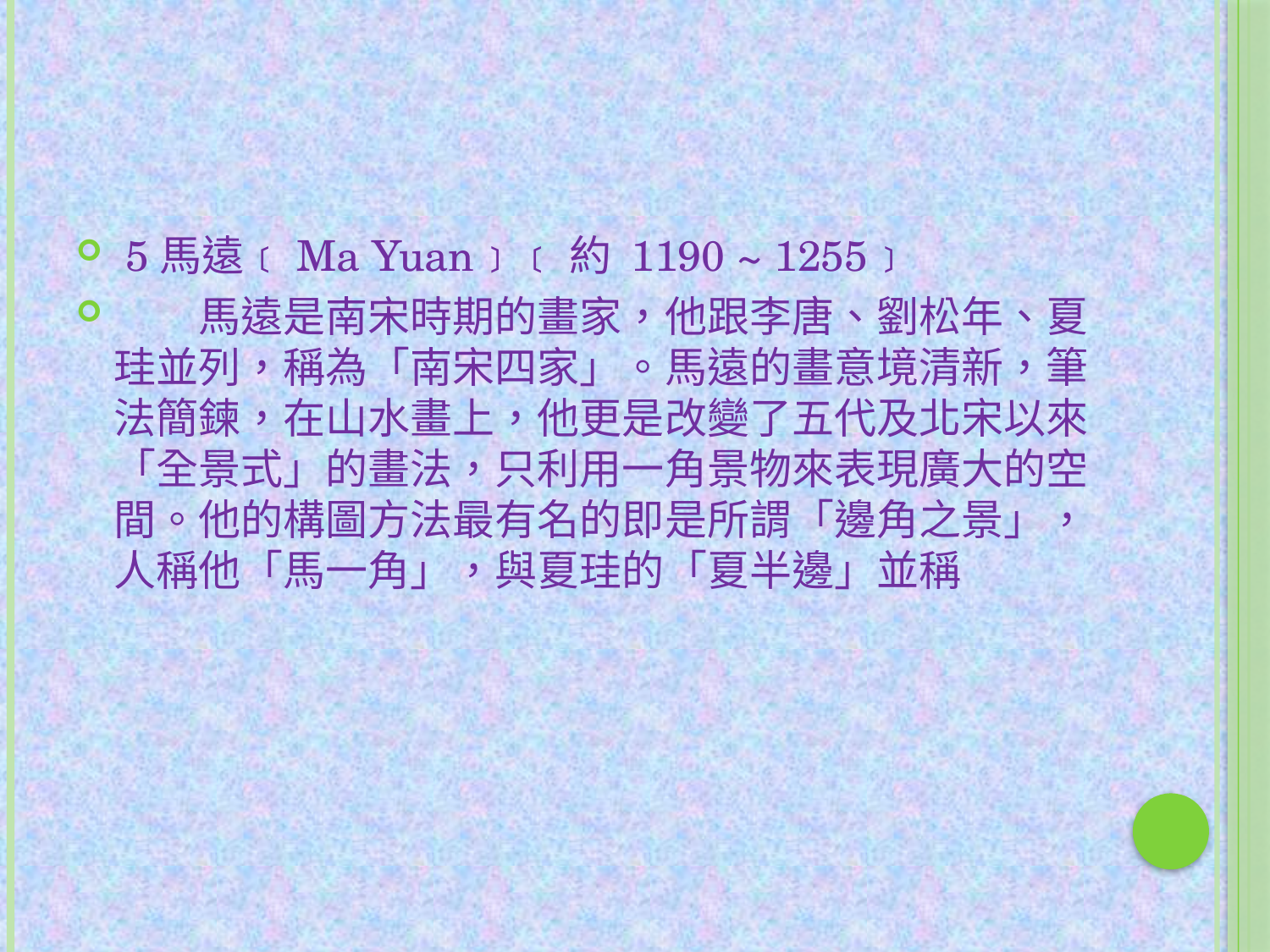

#
 5馬遠﹝Ma Yuan﹞﹝約 1190 ~ 1255﹞
　　馬遠是南宋時期的畫家，他跟李唐、劉松年、夏珪並列，稱為「南宋四家」。馬遠的畫意境清新，筆法簡鍊，在山水畫上，他更是改變了五代及北宋以來「全景式」的畫法，只利用一角景物來表現廣大的空間。他的構圖方法最有名的即是所謂「邊角之景」，人稱他「馬一角」，與夏珪的「夏半邊」並稱